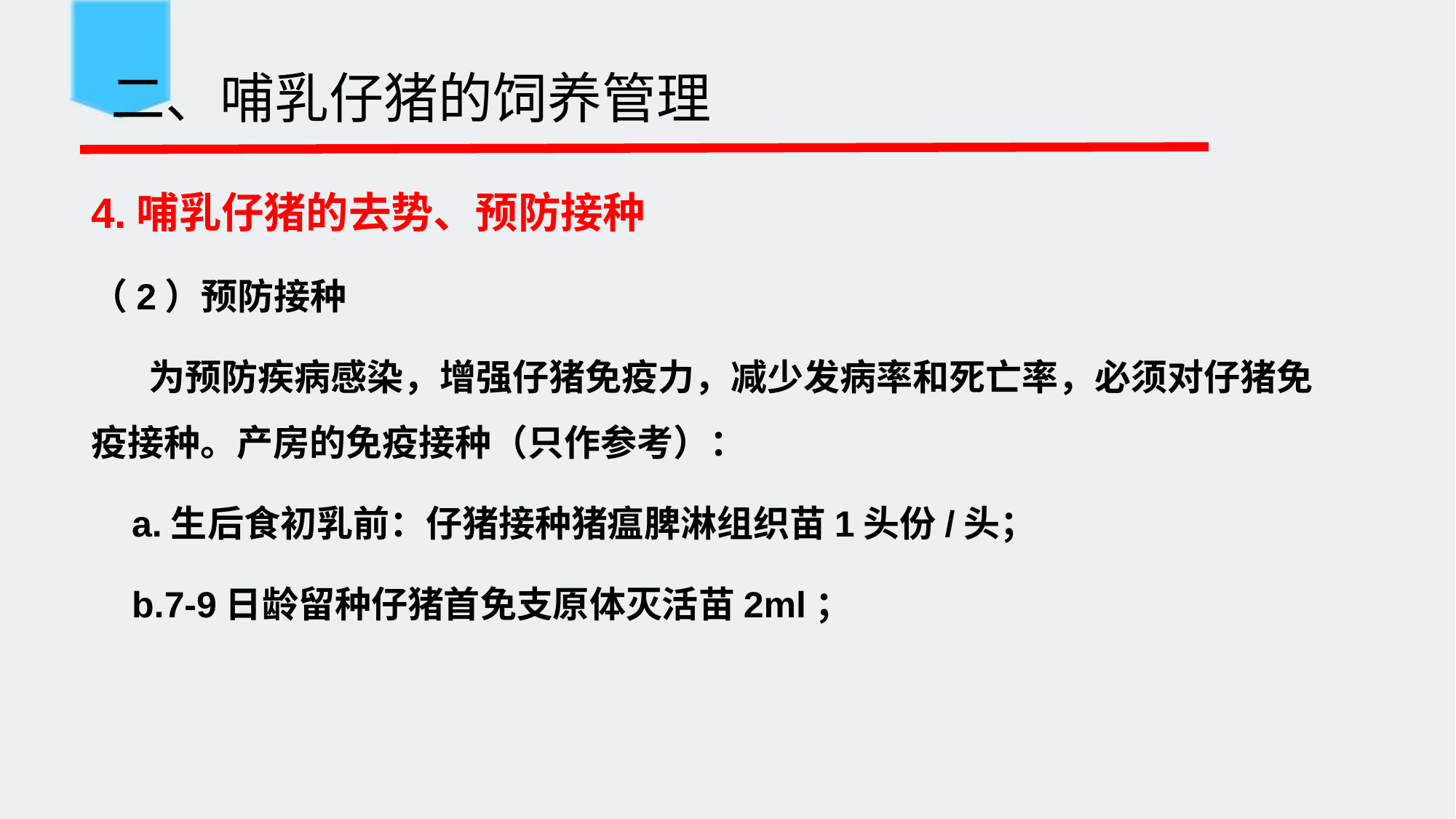

二、哺乳仔猪的饲养管理

4.哺乳仔猪的去势、预防接种
（2）预防接种
      为预防疾病感染，增强仔猪免疫力，减少发病率和死亡率，必须对仔猪免疫接种。产房的免疫接种（只作参考）：
    a.生后食初乳前：仔猪接种猪瘟脾淋组织苗1头份/头；
    b.7-9日龄留种仔猪首免支原体灭活苗2ml；